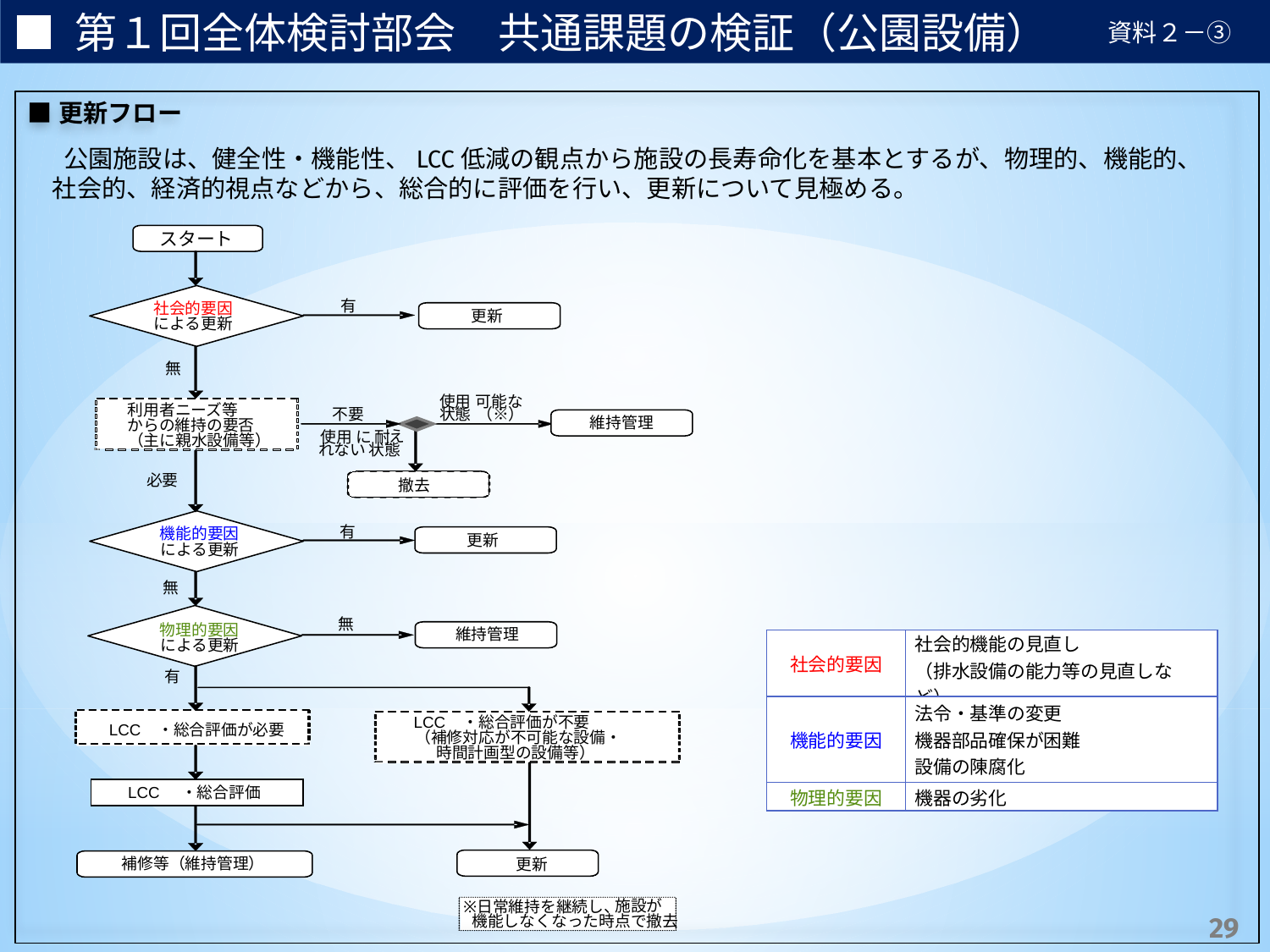

■ 第１回全体検討部会　共通課題の検証（公園設備）
資料２－③

■更新フロー

 公園施設は、健全性・機能性、LCC低減の観点から施設の長寿命化を基本とするが、物理的、機能的、社会的、経済的視点などから、総合的に評価を行い、更新について見極める。

スタート

有

社会的要因

更新

による更新

無
使用
可能な

利用者ニーズ等

不要
状態
（※）

維持管理
からの維持の要否

え
使用
に
耐

（主に親水設備等）
れ
ない
状態

必要

撤去

有
機能的要因

更新

による更新

無

無

物理的要因

維持管理

による更新

有

LCC
・総合評価が不要

LCC
・総合評価が必要

（補修対応が不可能な設備・

時間計画型の設備等）

LCC
・総合評価

補修等（維持管理）
更新

ｚ
施設が
※
日常維持を継続し、
機能しなくなった時点で撤去

| 社会的要因 | 社会的機能の見直し （排水設備の能力等の見直しなど） |
| --- | --- |
| 機能的要因 | 法令・基準の変更 機器部品確保が困難 設備の陳腐化 |
| 物理的要因 | 機器の劣化 |
29